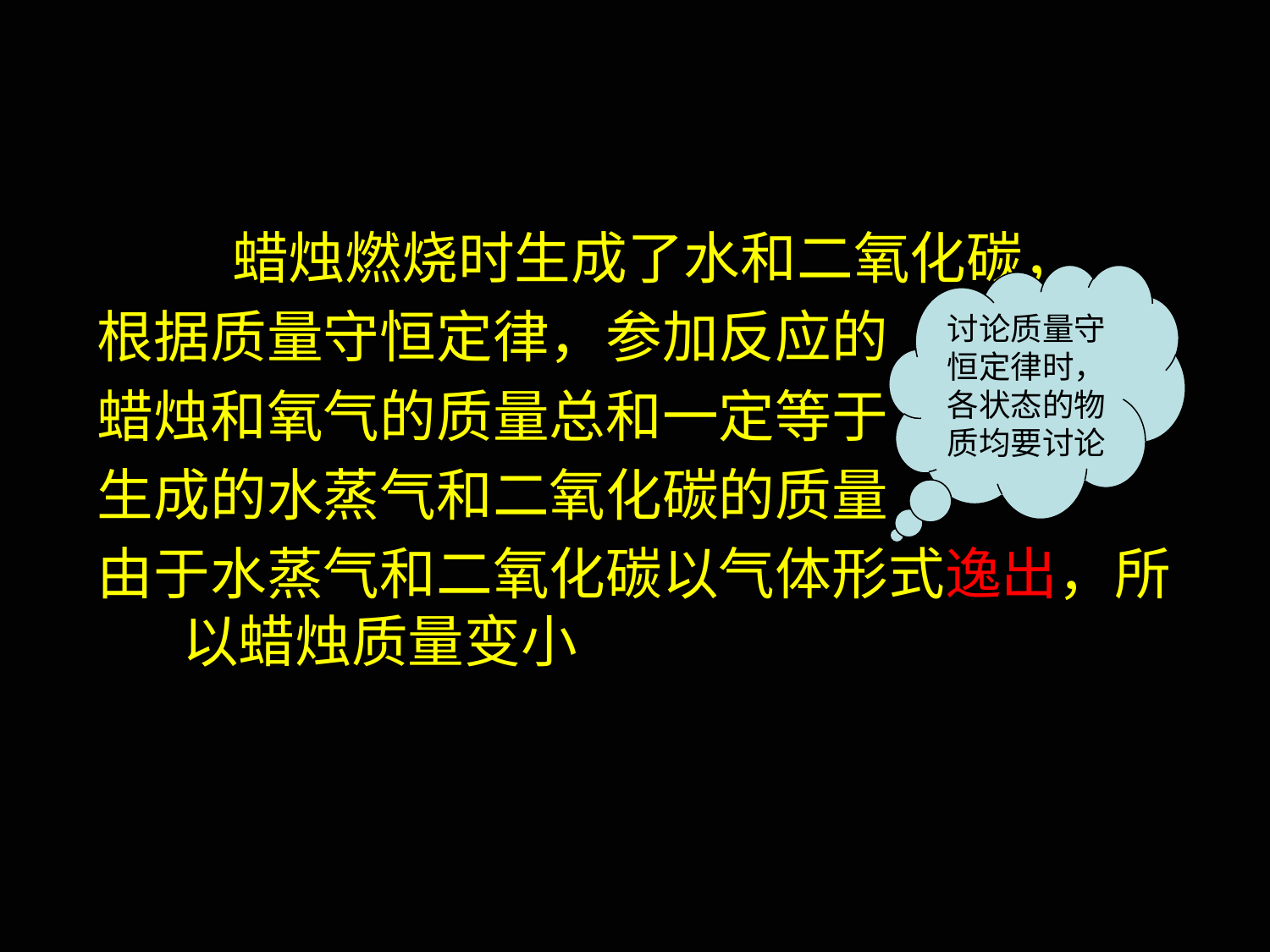

蜡烛燃烧时生成了水和二氧化碳，
根据质量守恒定律，参加反应的
蜡烛和氧气的质量总和一定等于
生成的水蒸气和二氧化碳的质量
由于水蒸气和二氧化碳以气体形式逸出，所以蜡烛质量变小
讨论质量守恒定律时，各状态的物质均要讨论